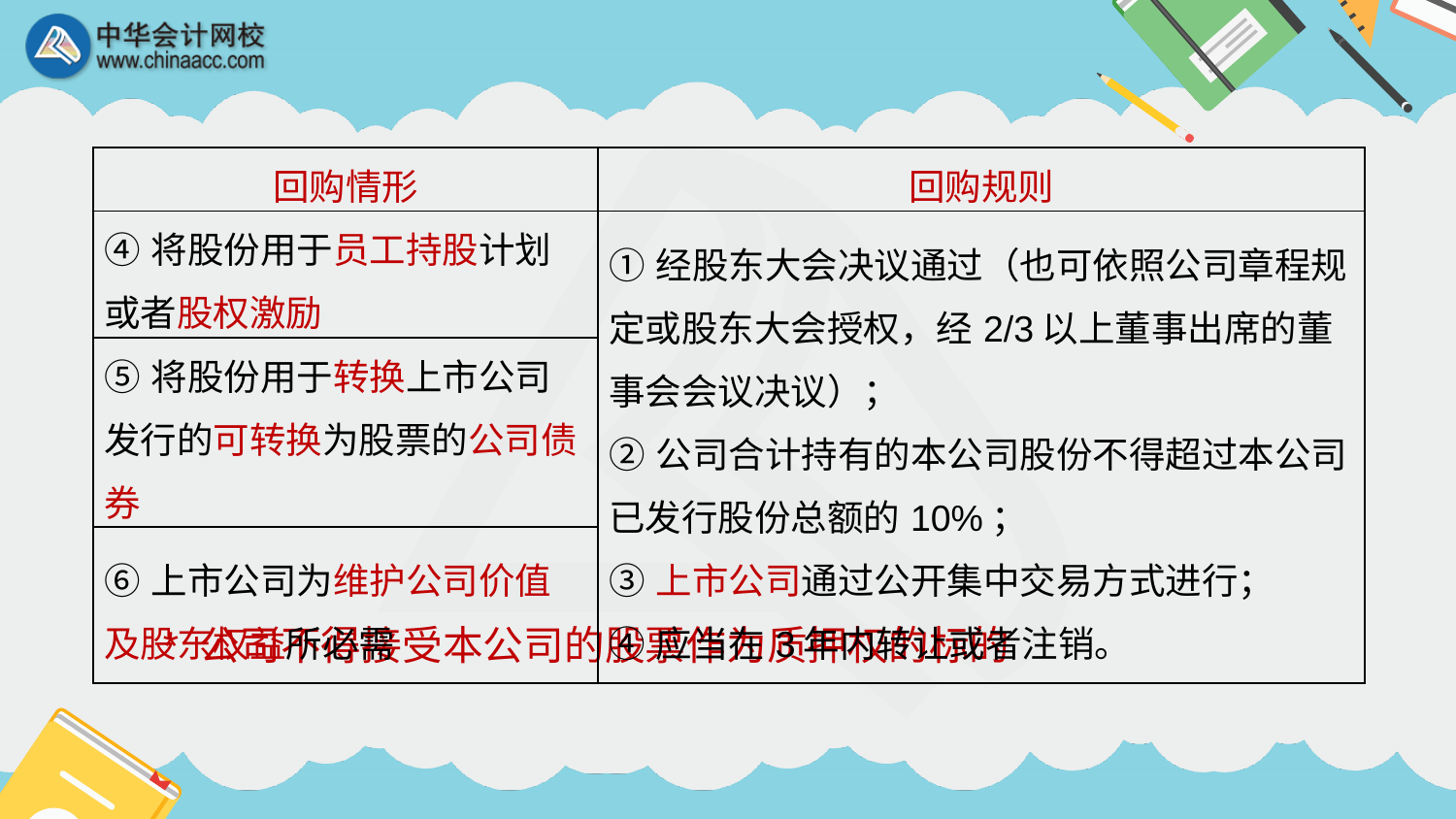

* 公司不得接受本公司的股票作为质押权的标的

| 回购情形 | 回购规则 |
| --- | --- |
| ④将股份用于员工持股计划或者股权激励 | ①经股东大会决议通过（也可依照公司章程规定或股东大会授权，经2/3以上董事出席的董事会会议决议）； ②公司合计持有的本公司股份不得超过本公司已发行股份总额的10%； ③上市公司通过公开集中交易方式进行； ④应当在3年内转让或者注销。 |
| ⑤将股份用于转换上市公司发行的可转换为股票的公司债券 |  |
| ⑥上市公司为维护公司价值及股东权益所必需 |  |